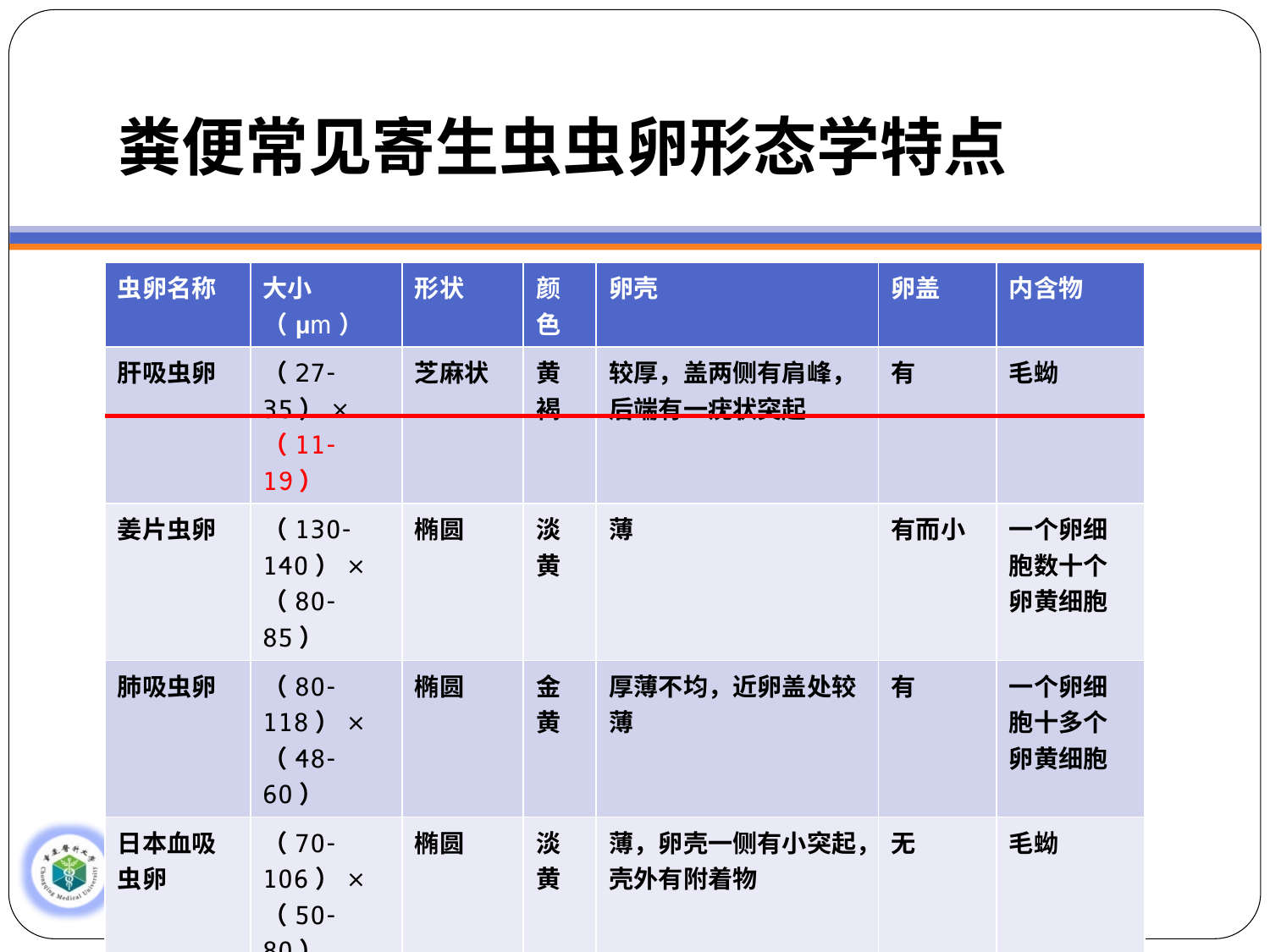

# 粪便常见寄生虫虫卵形态学特点
| 虫卵名称 | 大小（μm） | 形状 | 颜色 | 卵壳 | 卵盖 | 内含物 |
| --- | --- | --- | --- | --- | --- | --- |
| 肝吸虫卵 | （27-35）×（11-19） | 芝麻状 | 黄褐 | 较厚，盖两侧有肩峰，后端有一疣状突起 | 有 | 毛蚴 |
| 姜片虫卵 | （130-140）×（80-85） | 椭圆 | 淡黄 | 薄 | 有而小 | 一个卵细胞数十个卵黄细胞 |
| 肺吸虫卵 | （80-118）×（48-60） | 椭圆 | 金黄 | 厚薄不均，近卵盖处较薄 | 有 | 一个卵细胞十多个卵黄细胞 |
| 日本血吸虫卵 | （70-106）×（50-80） | 椭圆 | 淡黄 | 薄，卵壳一侧有小突起，壳外有附着物 | 无 | 毛蚴 |
| 带绦虫卵 | 直径31-43 | 园 | 黄褐 | 卵壳薄易破，厚的胚膜呈放射状条纹 | 无 | 六钩蚴 |